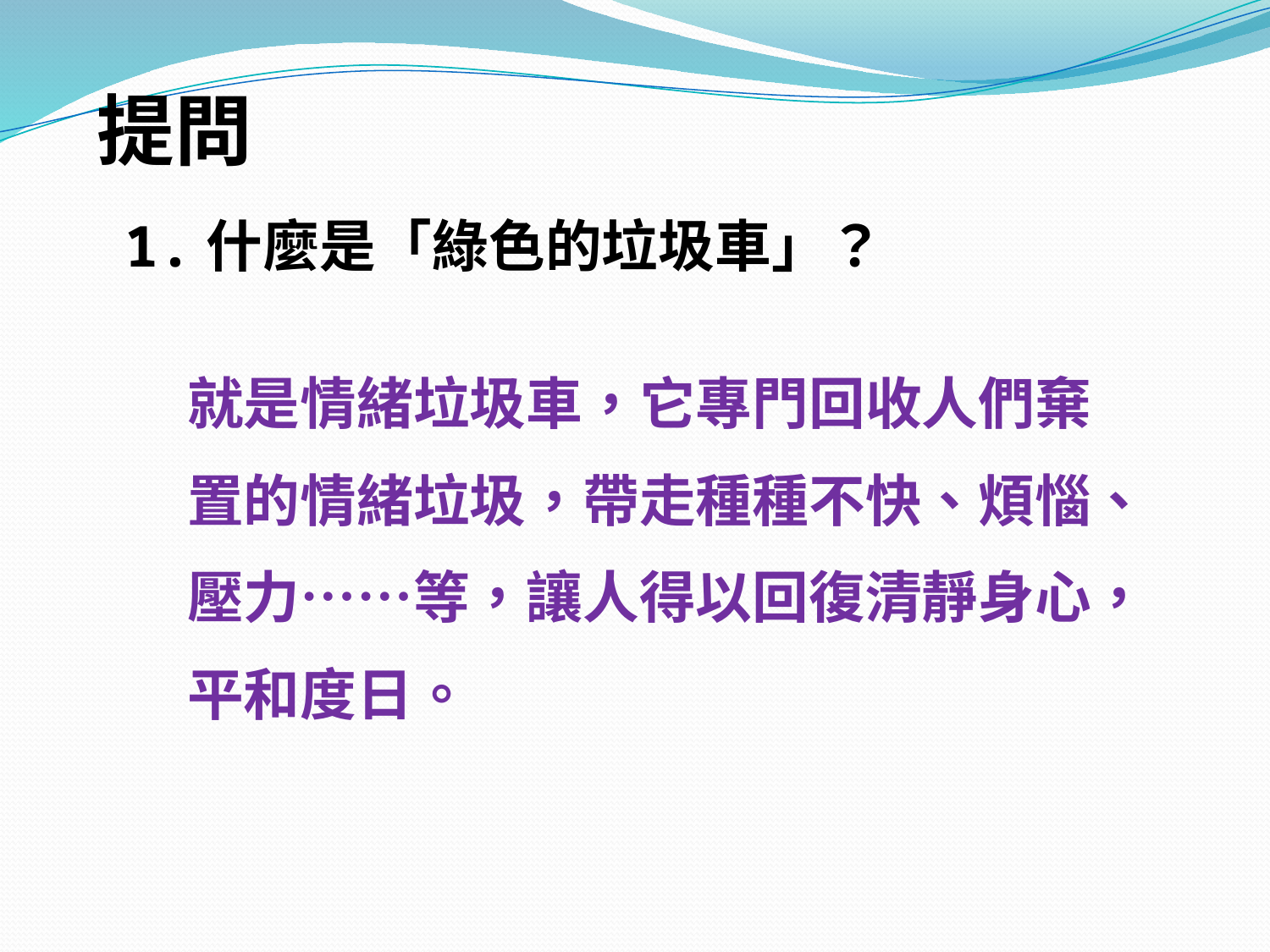

提問
1.什麼是「綠色的垃圾車」？
就是情緒垃圾車，它專門回收人們棄置的情緒垃圾，帶走種種不快、煩惱、壓力……等，讓人得以回復清靜身心，平和度日。